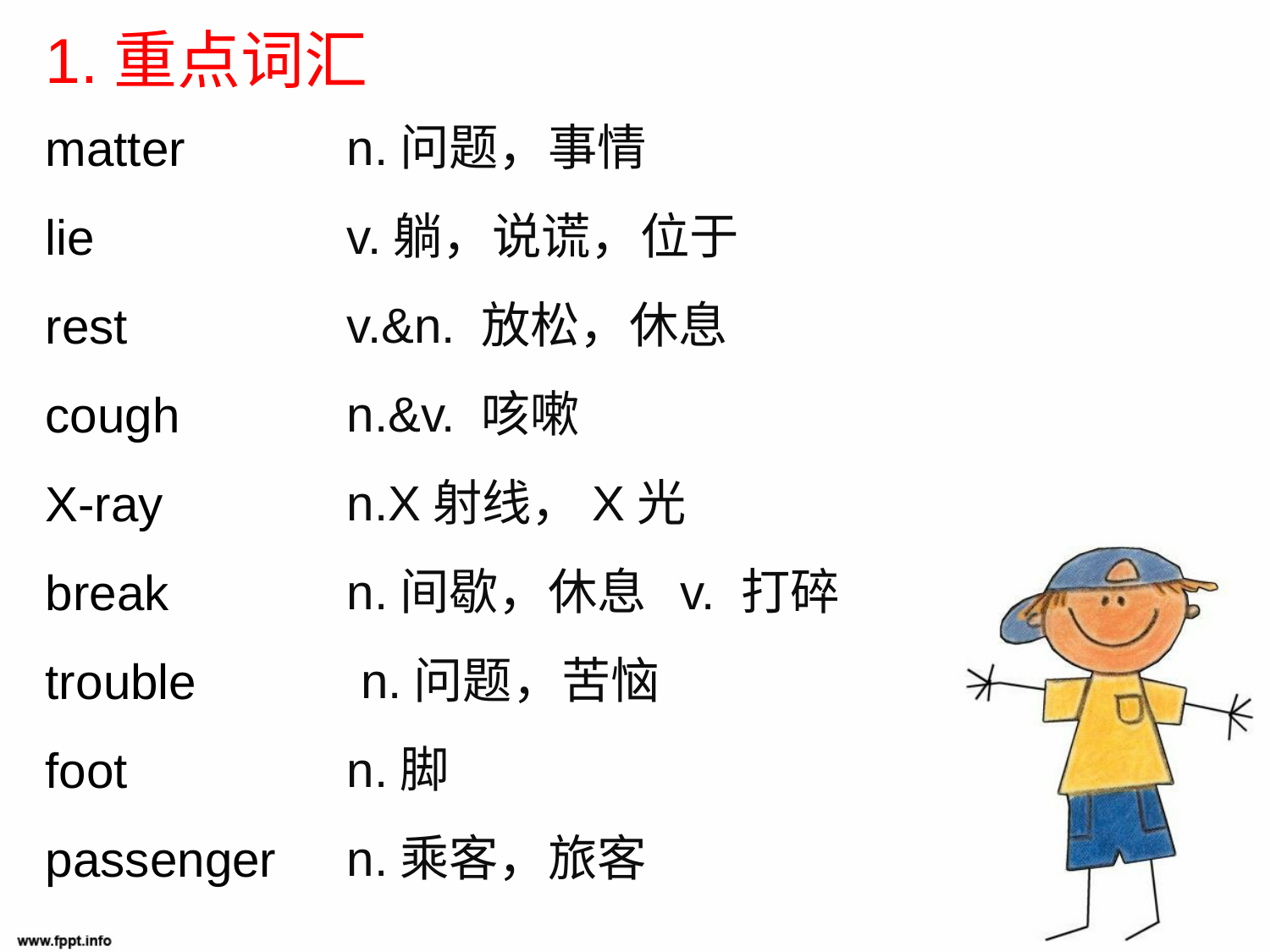

1.重点词汇
n.问题，事情
v.躺，说谎，位于
v.&n. 放松，休息
n.&v. 咳嗽
n.X射线，X光
n.间歇，休息  v. 打碎
 n.问题，苦恼
n.脚
n.乘客，旅客
matter
lie
rest
cough
X-ray
break
trouble
foot
passenger